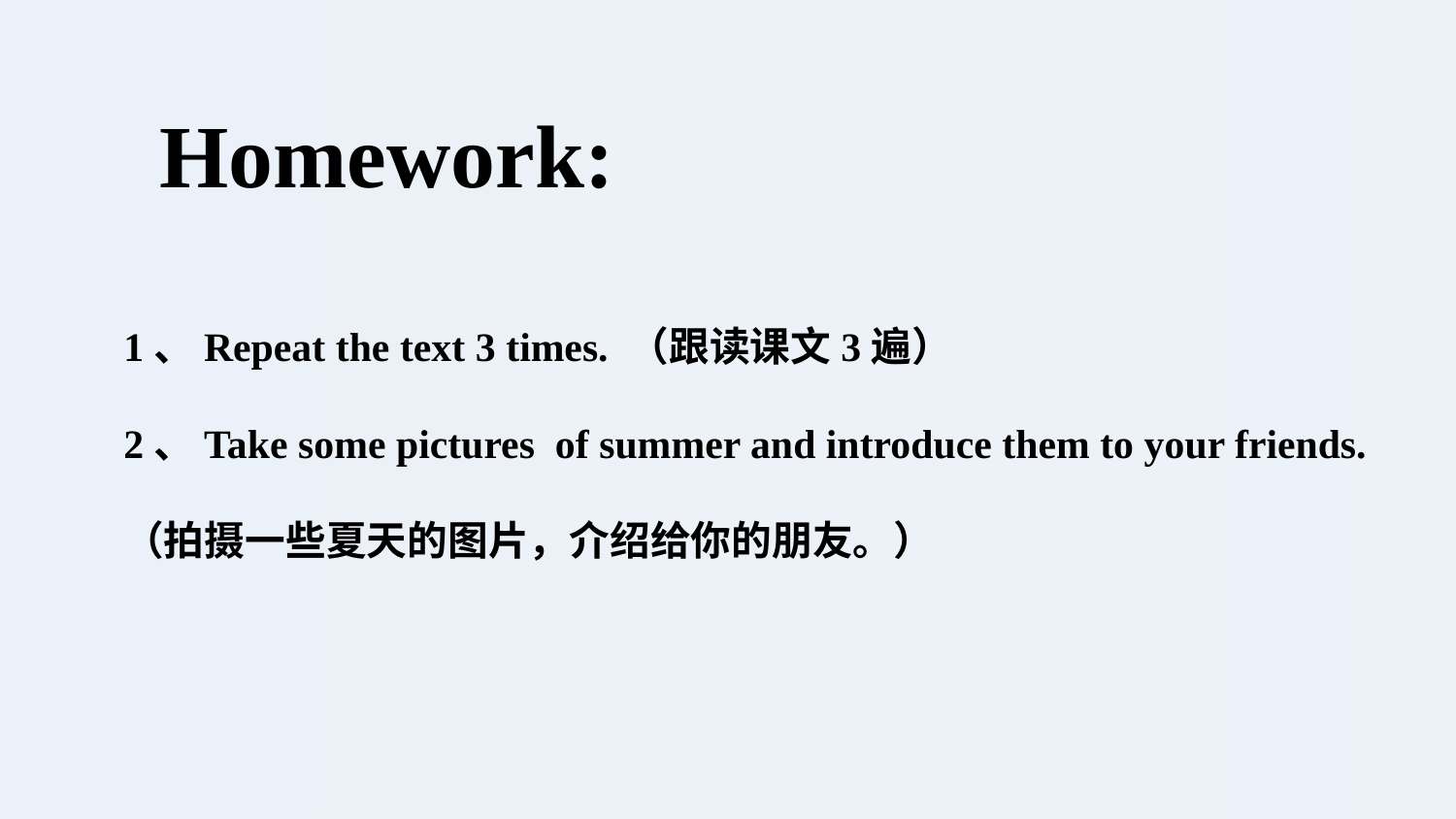

Homework:
1、Repeat the text 3 times. （跟读课文3遍）
2、Take some pictures  of summer and introduce them to your friends.
（拍摄一些夏天的图片，介绍给你的朋友。）